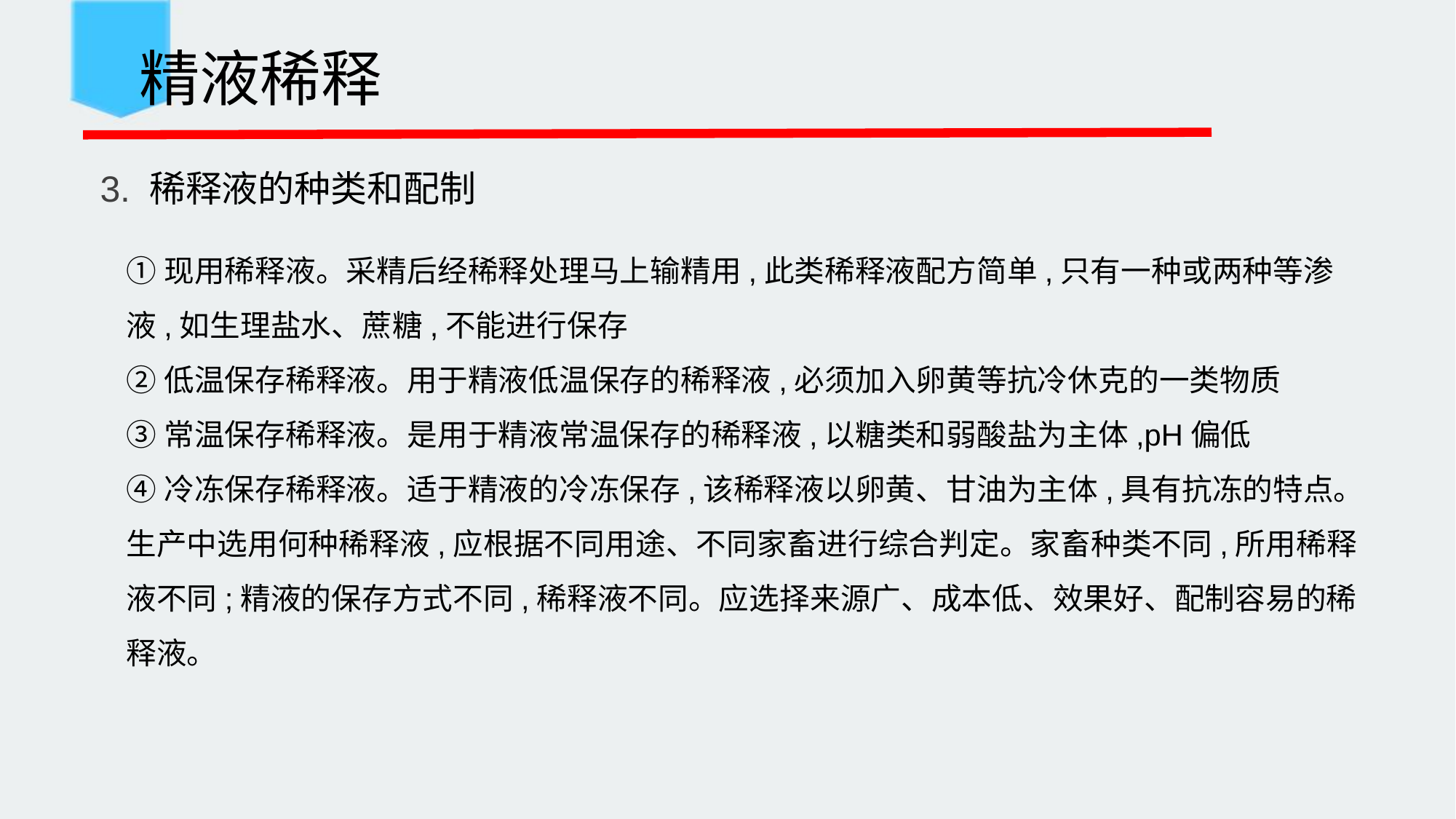

精液稀释
  3. 稀释液的种类和配制
①现用稀释液。采精后经稀释处理马上输精用,此类稀释液配方简单,只有一种或两种等渗液,如生理盐水、蔗糖,不能进行保存
②低温保存稀释液。用于精液低温保存的稀释液,必须加入卵黄等抗冷休克的一类物质
③常温保存稀释液。是用于精液常温保存的稀释液,以糖类和弱酸盐为主体,pH偏低
④冷冻保存稀释液。适于精液的冷冻保存,该稀释液以卵黄、甘油为主体,具有抗冻的特点。
生产中选用何种稀释液,应根据不同用途、不同家畜进行综合判定。家畜种类不同,所用稀释液不同;精液的保存方式不同,稀释液不同。应选择来源广、成本低、效果好、配制容易的稀释液。